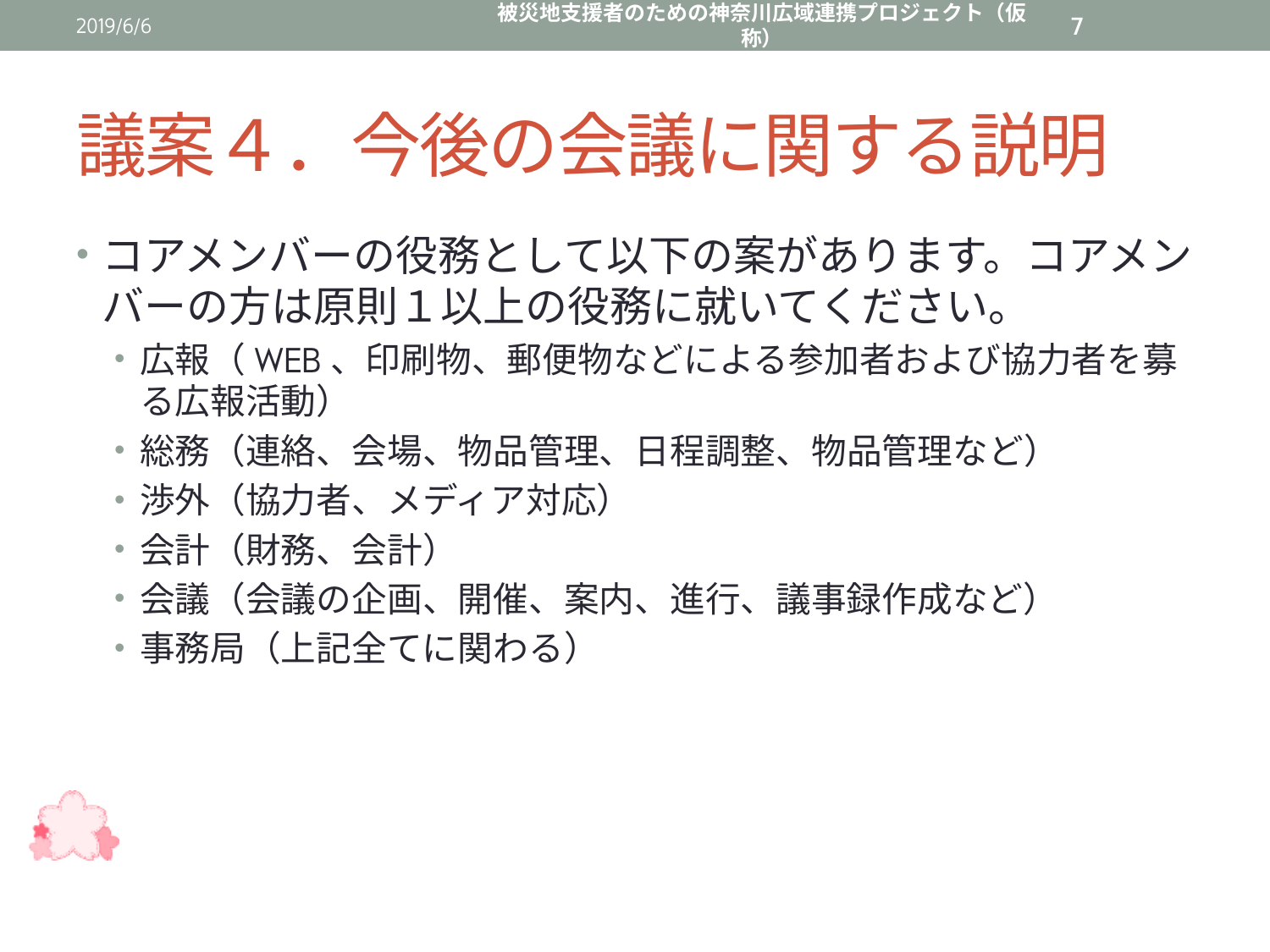

2019/6/6
被災地支援者のための神奈川広域連携プロジェクト（仮称）
7
# 議案４．今後の会議に関する説明
コアメンバーの役務として以下の案があります。コアメンバーの方は原則１以上の役務に就いてください。
広報（WEB、印刷物、郵便物などによる参加者および協力者を募る広報活動）
総務（連絡、会場、物品管理、日程調整、物品管理など）
渉外（協力者、メディア対応）
会計（財務、会計）
会議（会議の企画、開催、案内、進行、議事録作成など）
事務局（上記全てに関わる）